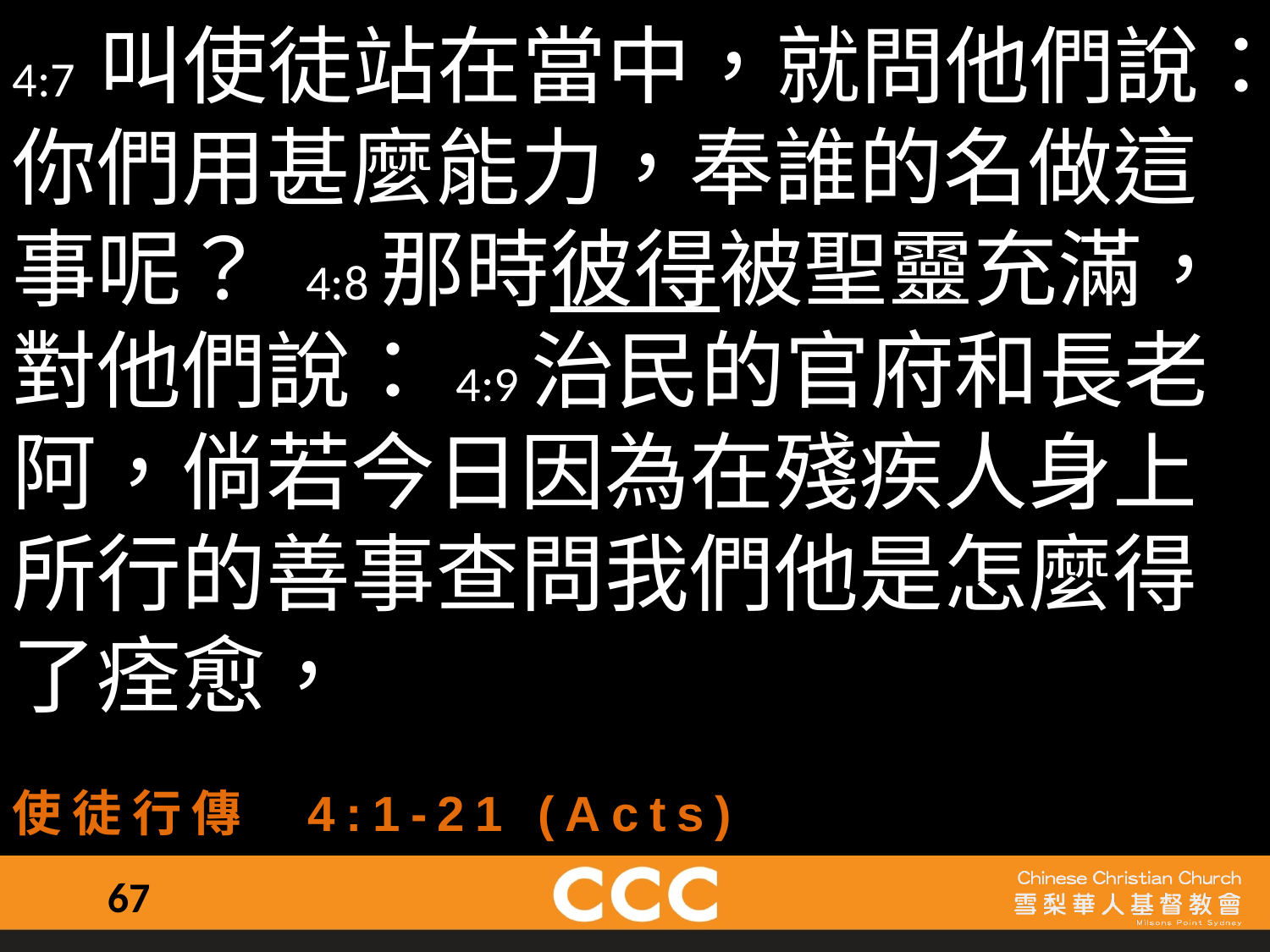

4:7 叫使徒站在當中，就問他們說：你們用甚麼能力，奉誰的名做這事呢？ 4:8那時彼得被聖靈充滿，對他們說：4:9治民的官府和長老阿，倘若今日因為在殘疾人身上所行的善事查問我們他是怎麼得了痊愈，
使徒行傳  4:1-21 (Acts)
67